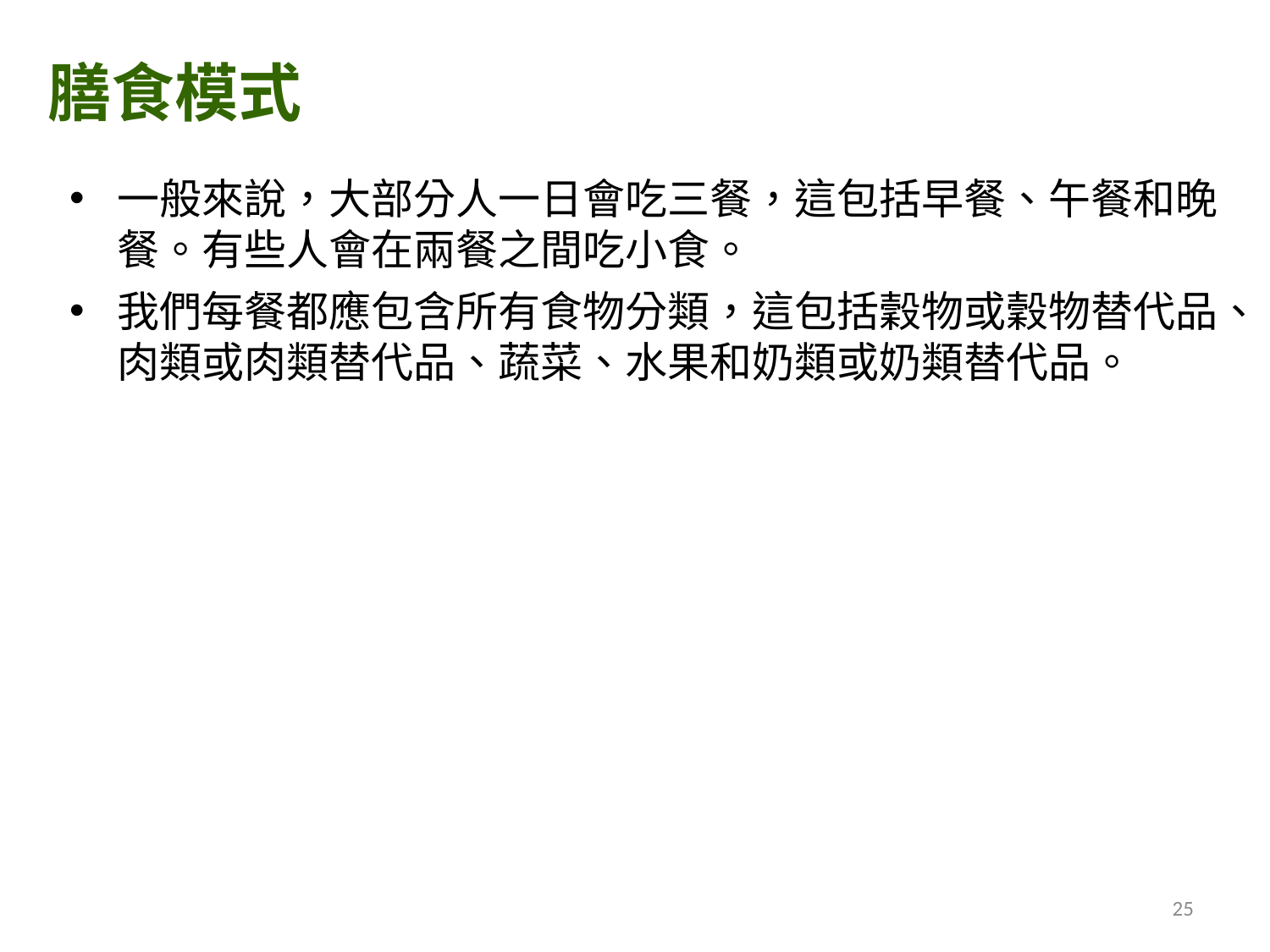

膳食模式
一般來說，大部分人一日會吃三餐，這包括早餐、午餐和晚餐。有些人會在兩餐之間吃小食。
我們每餐都應包含所有食物分類，這包括穀物或穀物替代品、肉類或肉類替代品、蔬菜、水果和奶類或奶類替代品。
25